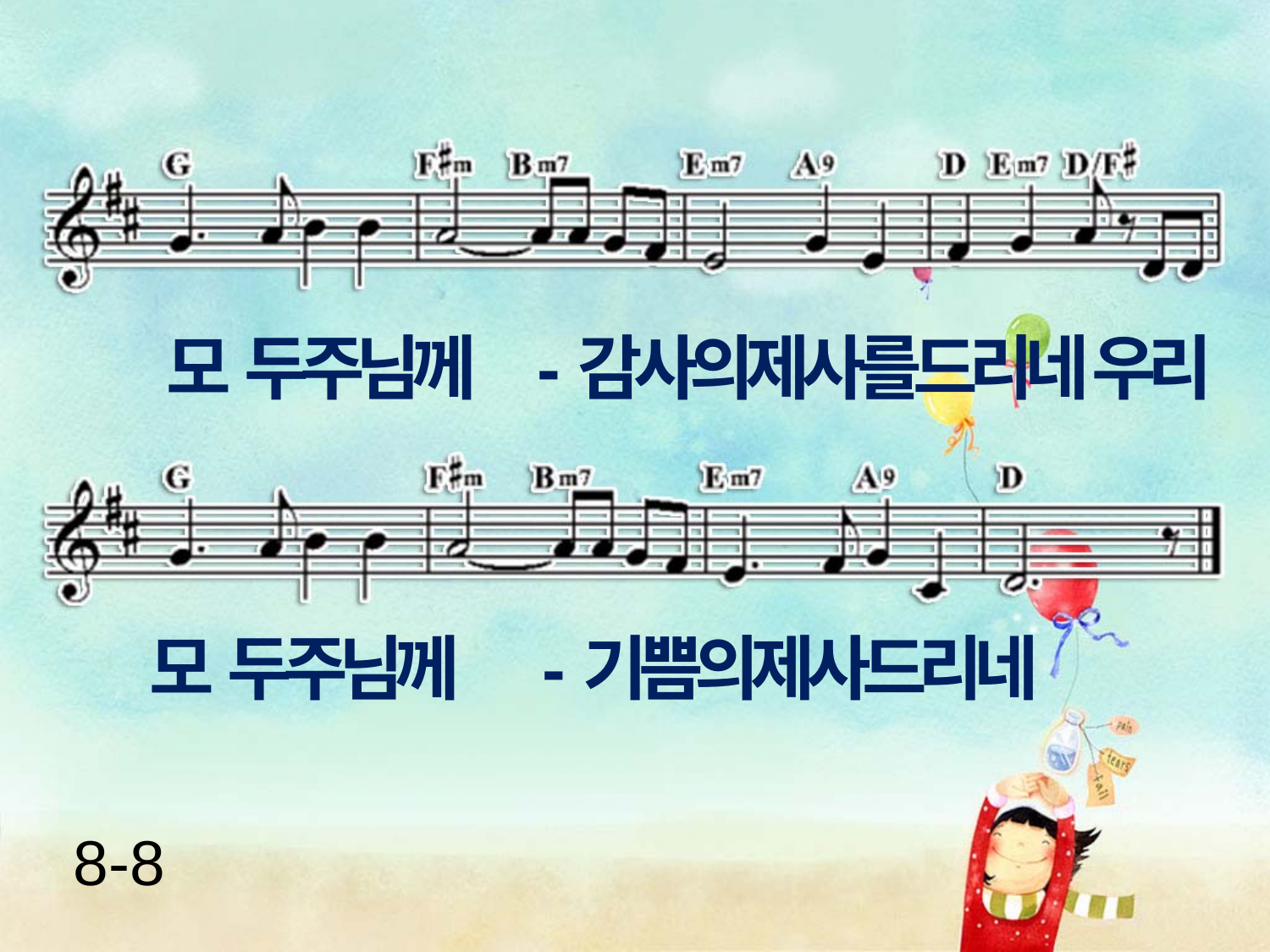

모  두주님께    -감사의제사를드리네 우리
모  두주님께      -기쁨의제사드리네
8-8